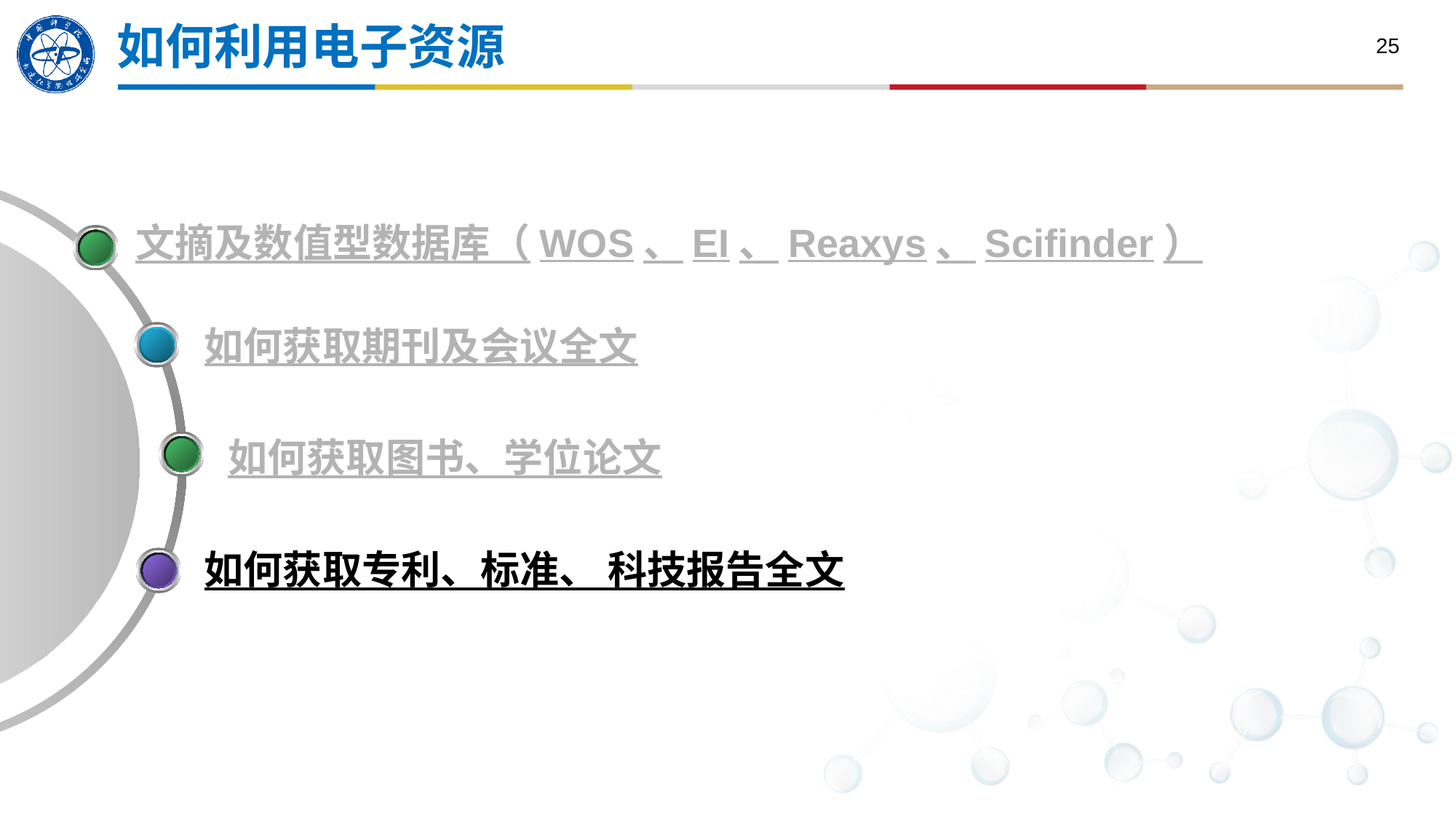

如何利用电子资源
25

文摘及数值型数据库（WOS、EI、Reaxys、Scifinder）

如何获取期刊及会议全文

如何获取图书、学位论文

如何获取专利、标准、 科技报告全文